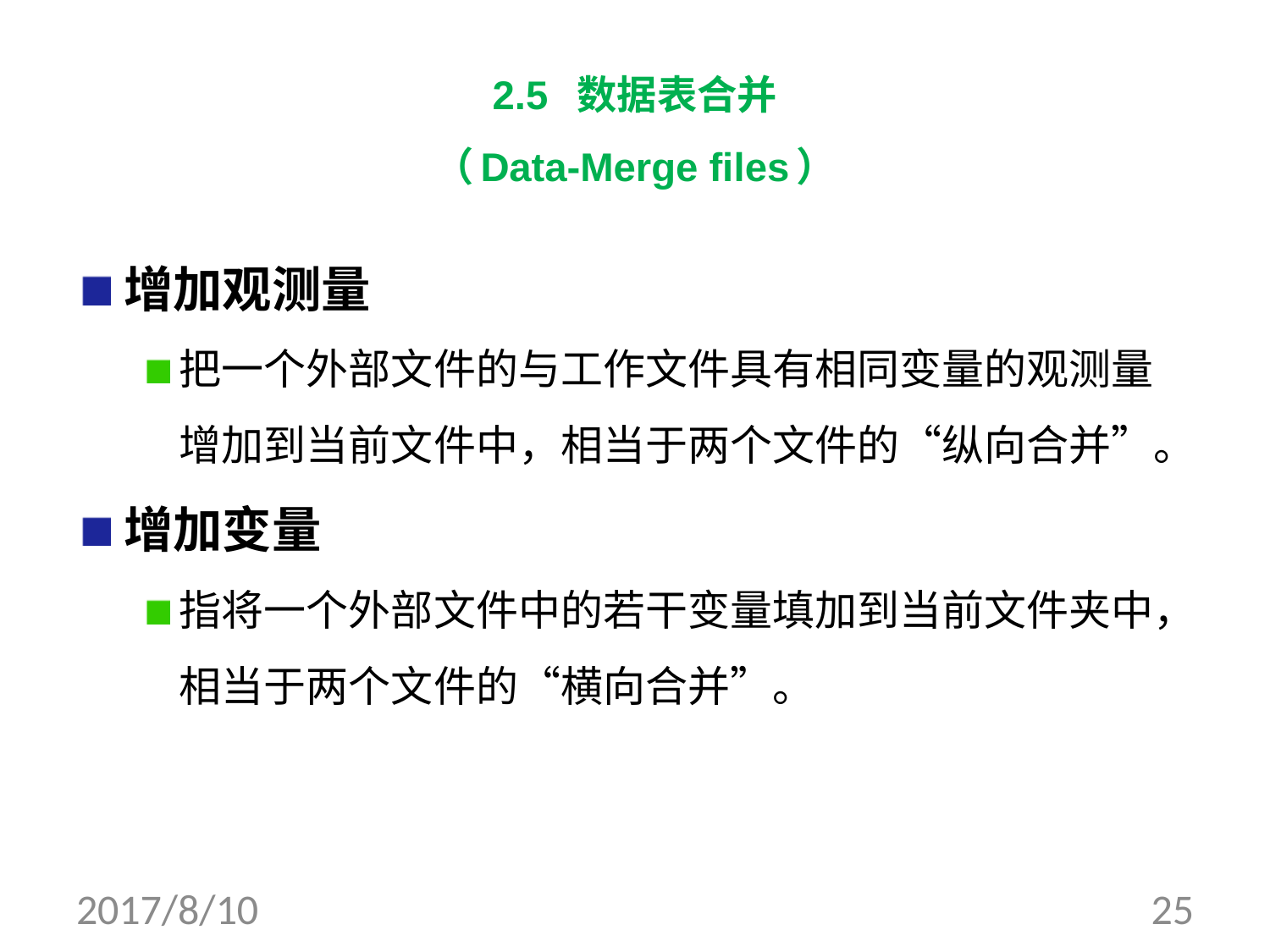

# 2.5  数据表合并 （Data-Merge files）
增加观测量
把一个外部文件的与工作文件具有相同变量的观测量增加到当前文件中，相当于两个文件的“纵向合并”。
增加变量
指将一个外部文件中的若干变量填加到当前文件夹中，相当于两个文件的“横向合并”。

2017/8/10
25